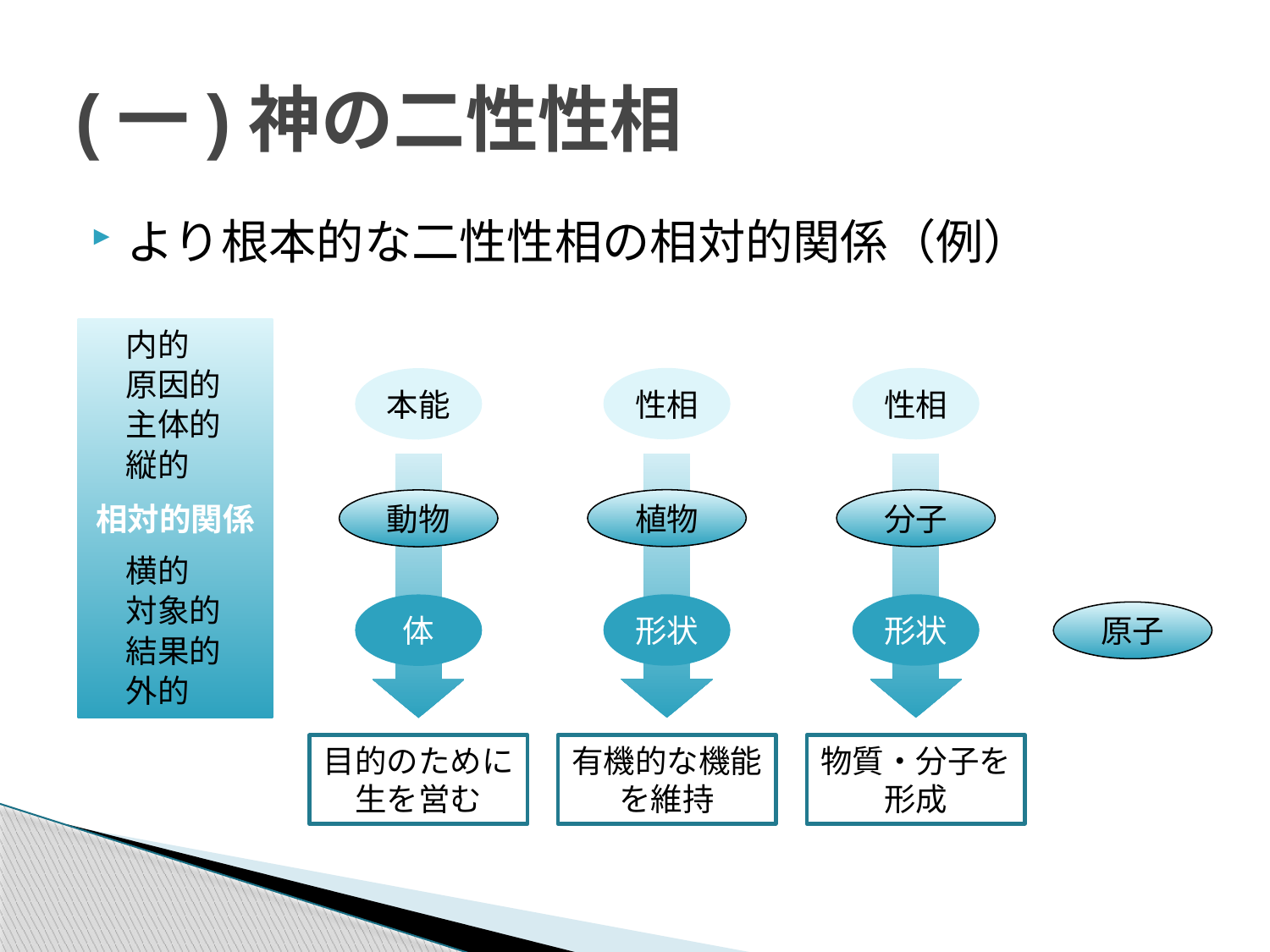

# (一)神の二性性相
より根本的な二性性相の相対的関係（例）
相対的関係
内的
原因的
主体的
縦的
横的
対象的
結果的
外的
性相
性相
本能

植物
分子
動物
形状
形状
体
原子
有機的な機能を維持
物質・分子を形成
目的のために生を営む